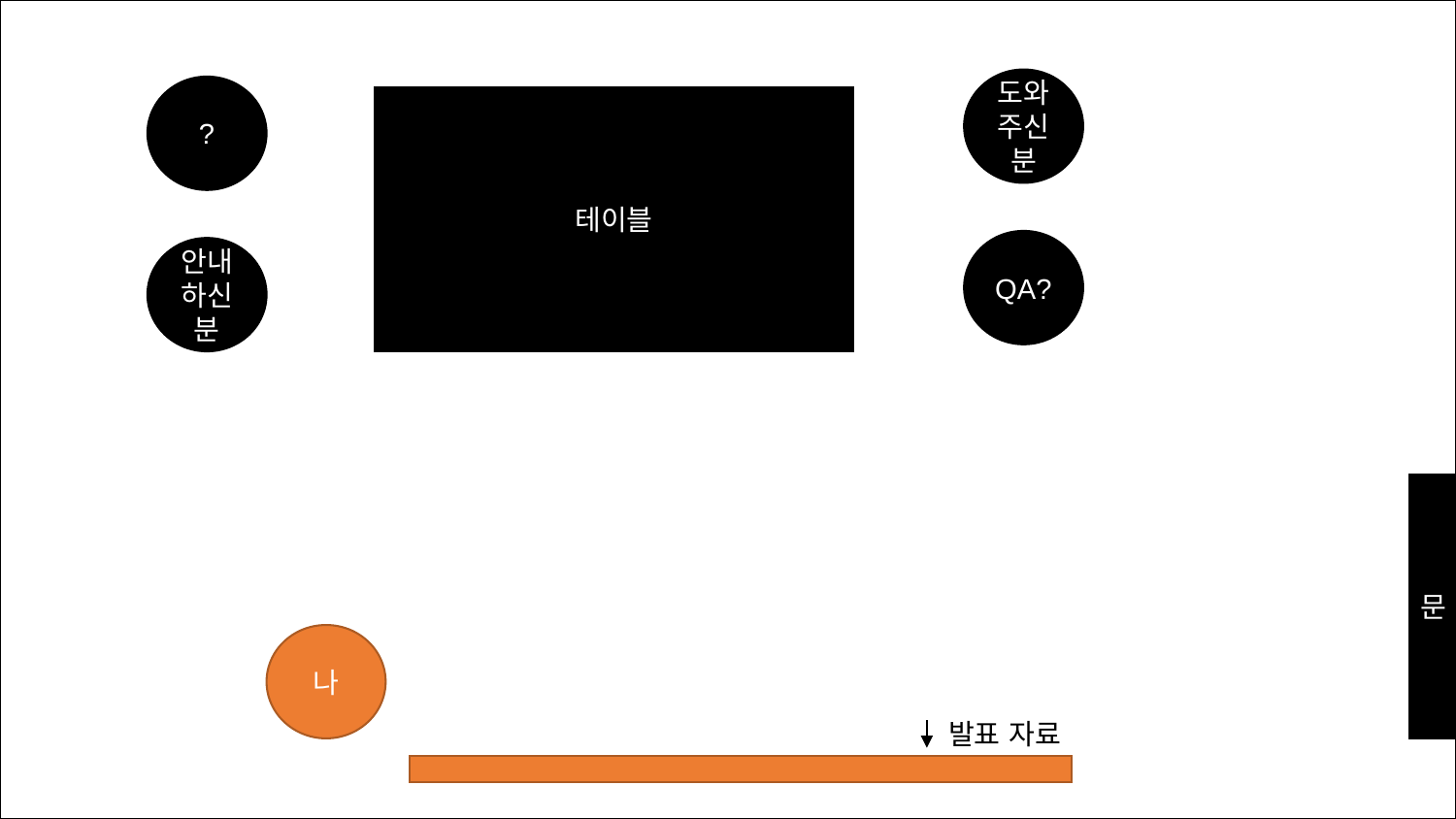

도와주신분
?
테이블
QA?
안내하신분
문
나
발표 자료